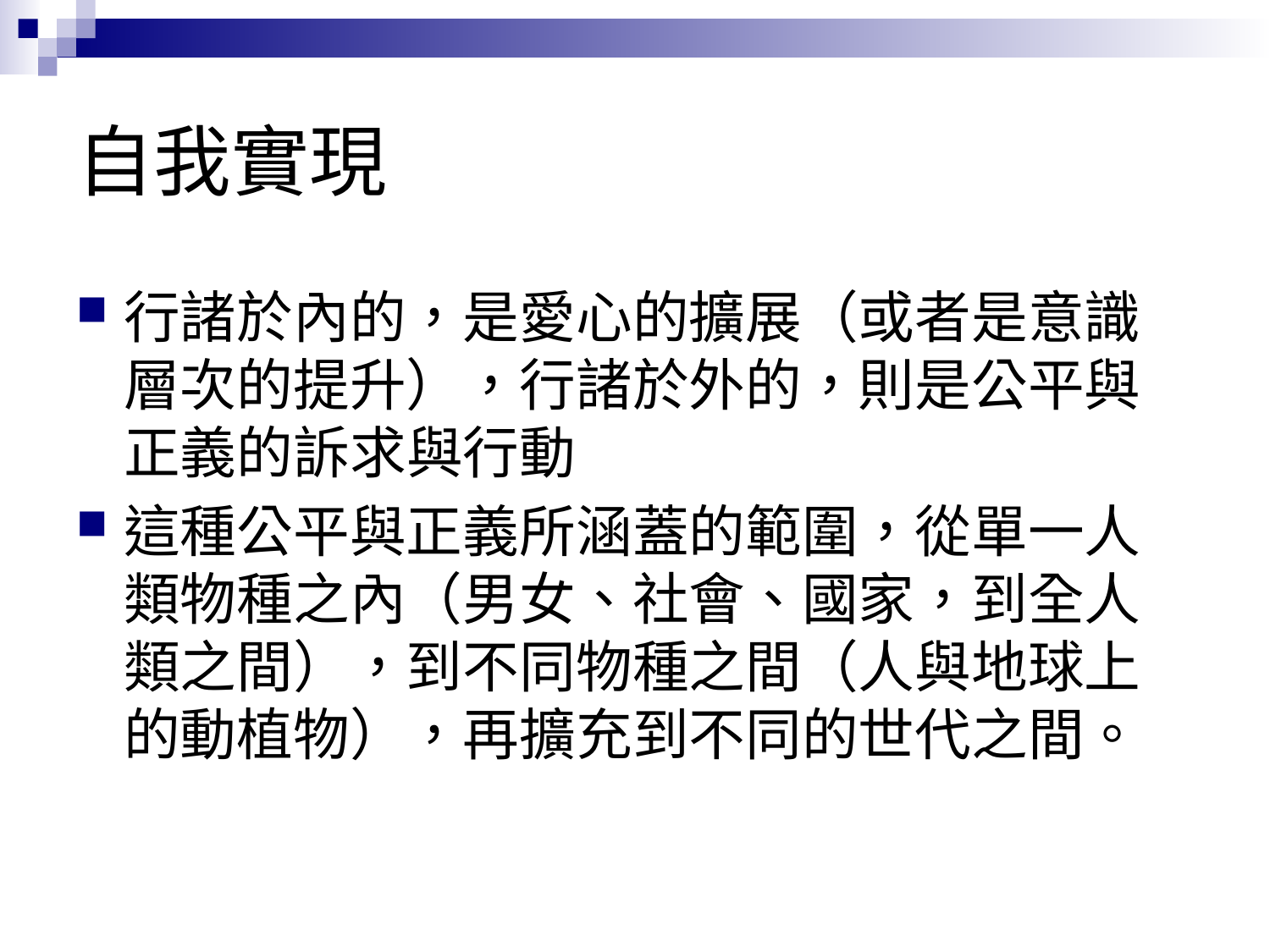

# 自我實現
行諸於內的，是愛心的擴展（或者是意識層次的提升），行諸於外的，則是公平與正義的訴求與行動
這種公平與正義所涵蓋的範圍，從單一人類物種之內（男女、社會、國家，到全人類之間），到不同物種之間（人與地球上的動植物），再擴充到不同的世代之間。